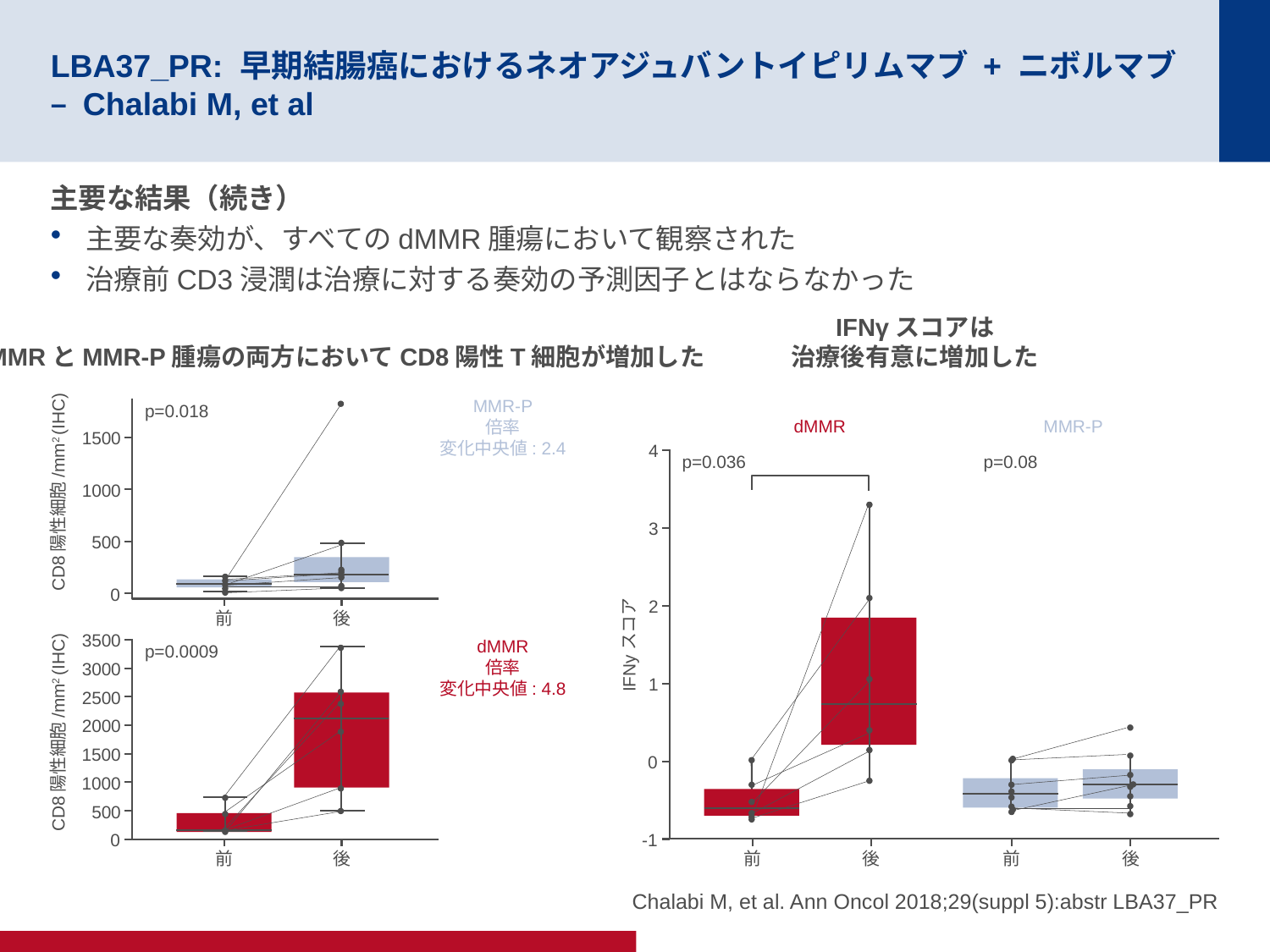

# LBA37_PR: 早期結腸癌におけるネオアジュバントイピリムマブ + ニボルマブ – Chalabi M, et al
主要な結果（続き）
主要な奏効が、すべてのdMMR腫瘍において観察された
治療前CD3浸潤は治療に対する奏効の予測因子とはならなかった
dMMRとMMR-P腫瘍の両方においてCD8陽性T細胞が増加した
IFNγスコアは
治療後有意に増加した
MMR-P
倍率
変化中央値: 2.4

p=0.018

1500
1000
CD8陽性細胞/mm2 (IHC)
500

0

前
後
dMMR
MMR-P
4

p=0.036
p=0.08

3

2

IFNyスコア
1

0

-1
前
後
前
後
3500
dMMR
倍率
変化中央値: 4.8

p=0.0009

3000
2500

2000
CD8陽性細胞/mm2 (IHC)

1500
1000

500

0
前
後
Chalabi M, et al. Ann Oncol 2018;29(suppl 5):abstr LBA37_PR